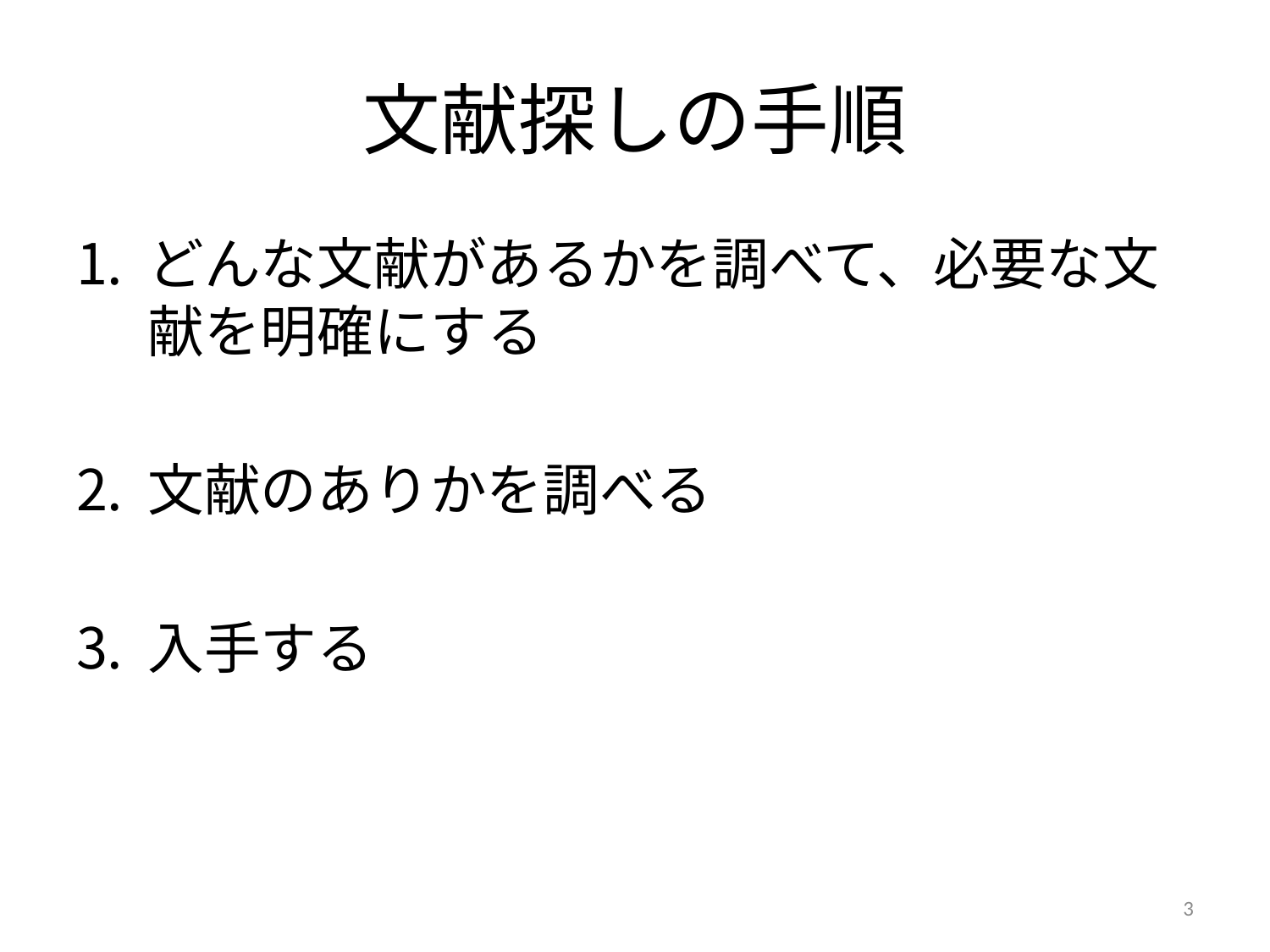

# 文献探しの手順
どんな文献があるかを調べて、必要な文献を明確にする

文献のありかを調べる

入手する
3